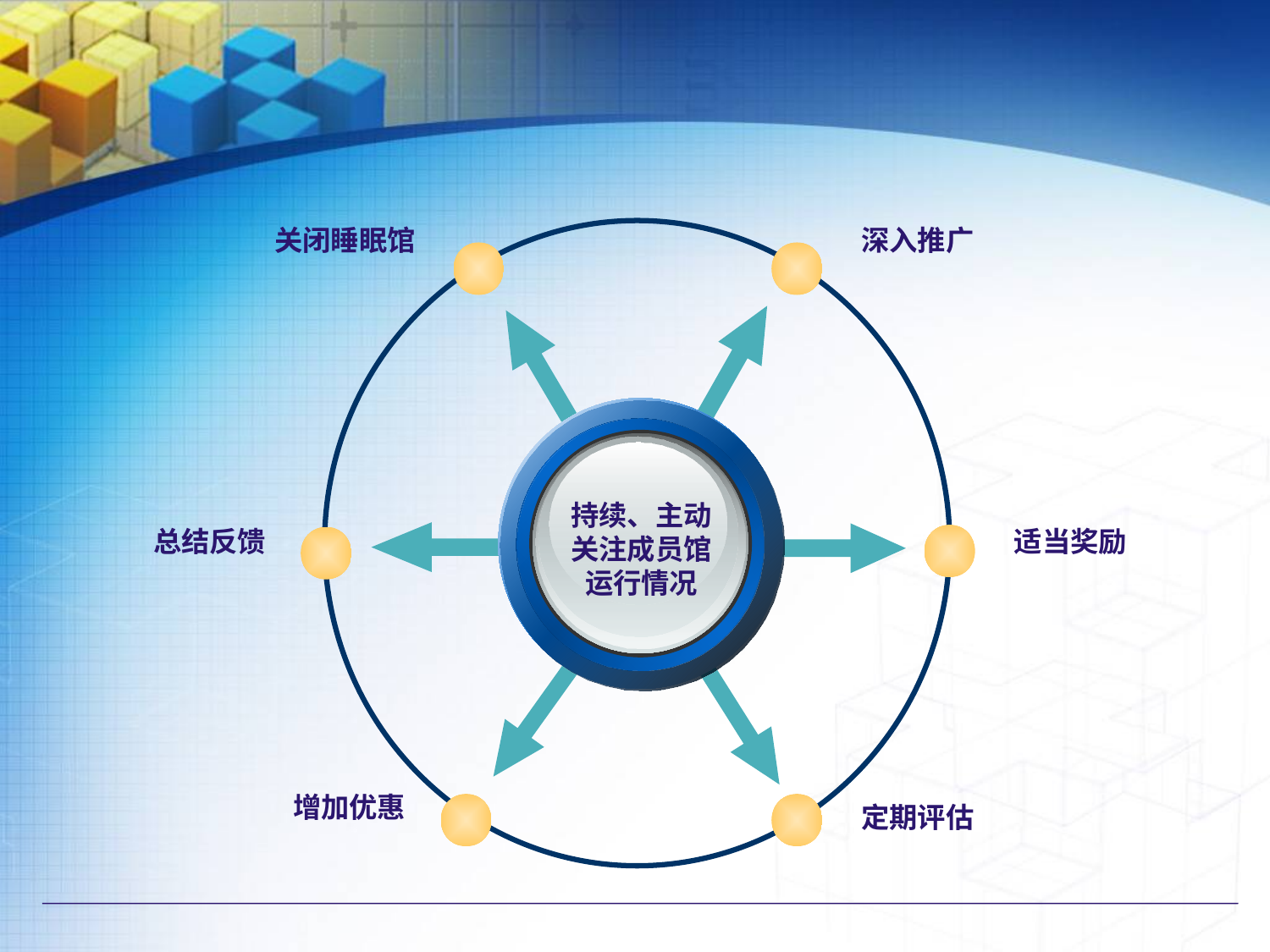

关闭睡眠馆
深入推广

持续、主动
关注成员馆
运行情况
总结反馈
适当奖励

增加优惠

定期评估